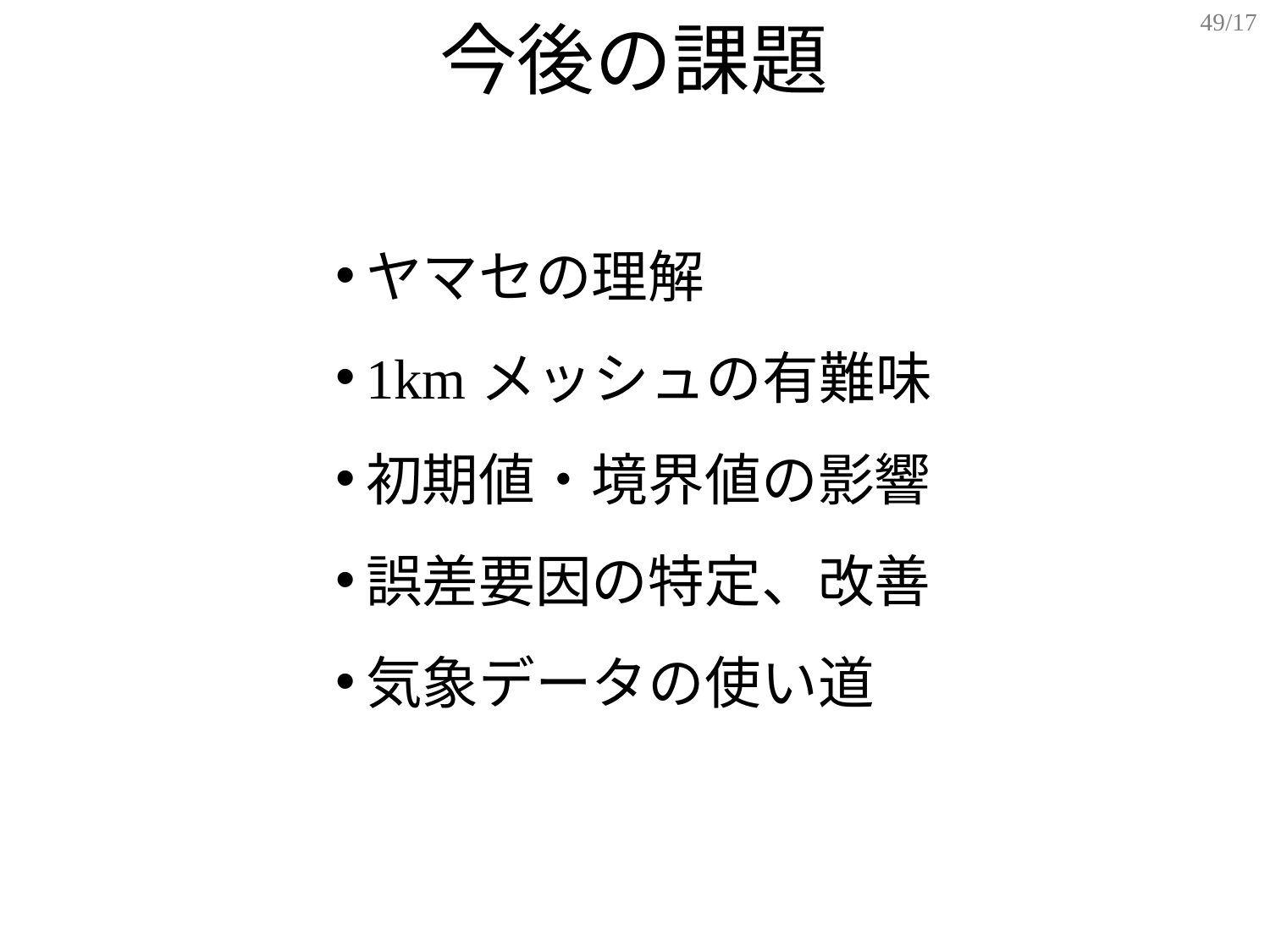

49/17
# 今後の課題
ヤマセの理解
1kmメッシュの有難味
初期値・境界値の影響
誤差要因の特定、改善
気象データの使い道